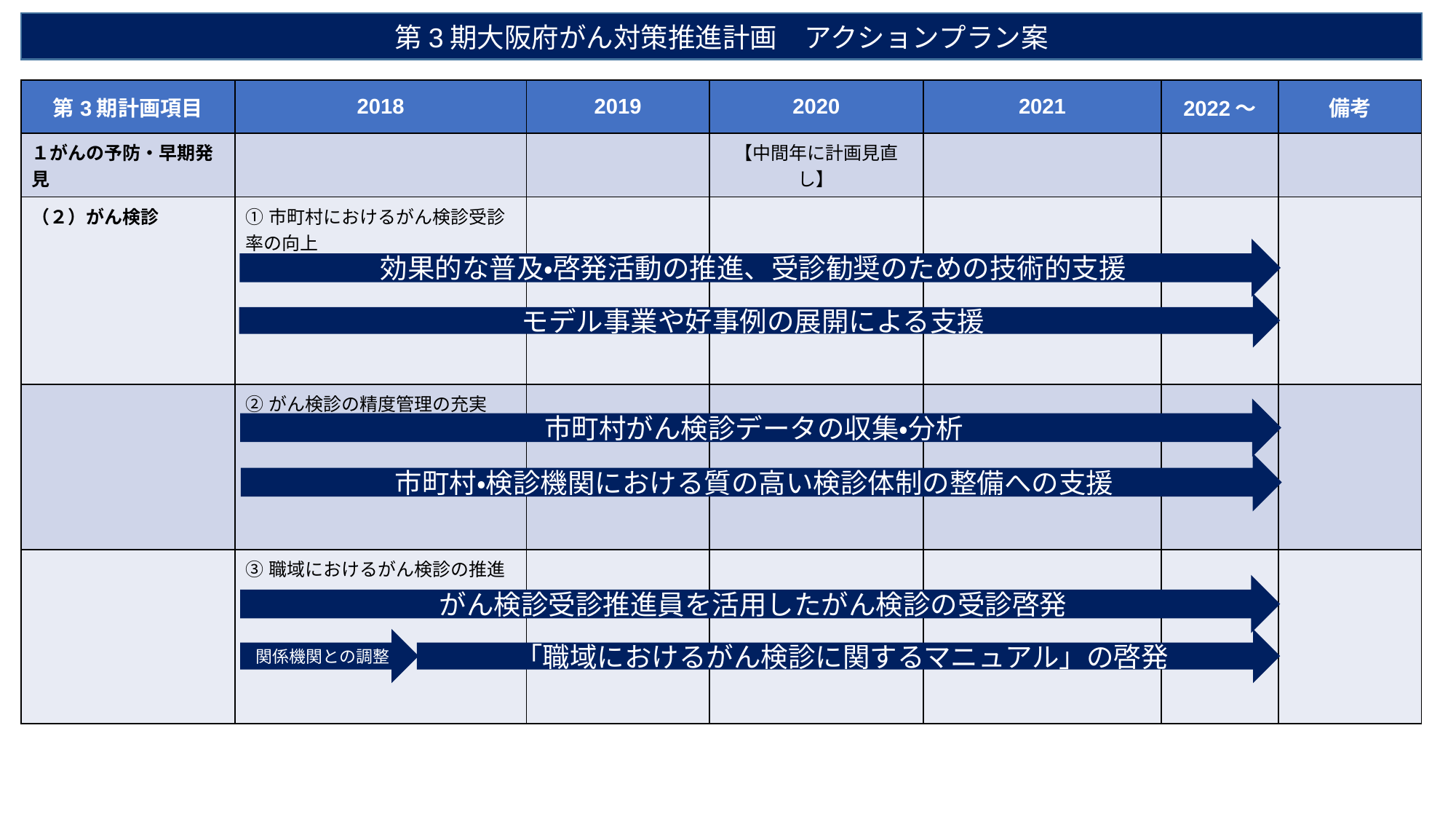

第3期大阪府がん対策推進計画　アクションプラン案
| 第3期計画項目 | 2018 | 2019 | 2020 | 2021 | 2022～ | 備考 |
| --- | --- | --- | --- | --- | --- | --- |
| １がんの予防・早期発見 |  |  | 【中間年に計画見直し】 |  |  |  |
| （２）がん検診 | ①市町村におけるがん検診受診率の向上 |  |  |  |  |  |
|  | ②がん検診の精度管理の充実 |  |  |  |  |  |
|  | ③職域におけるがん検診の推進 |  |  |  |  |  |
効果的な普及・啓発活動の推進、受診勧奨のための技術的支援
モデル事業や好事例の展開による支援
市町村がん検診データの収集・分析
市町村・検診機関における質の高い検診体制の整備への支援
がん検診受診推進員を活用したがん検診の受診啓発
関係機関との調整
「職域におけるがん検診に関するマニュアル」の啓発